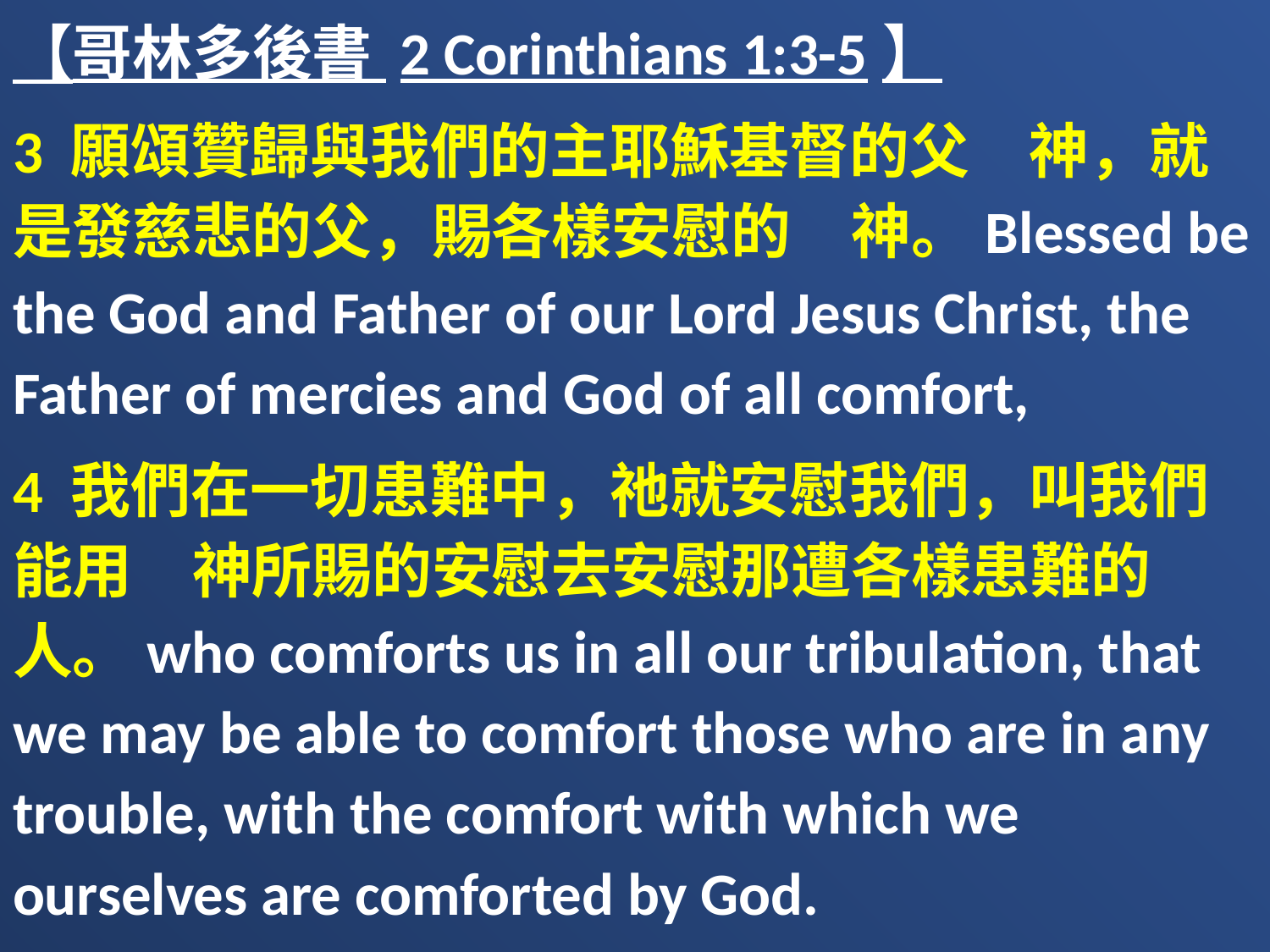

【哥林多後書 2 Corinthians 1:3-5】
3 願頌贊歸與我們的主耶穌基督的父　神，就是發慈悲的父，賜各樣安慰的　神。Blessed be the God and Father of our Lord Jesus Christ, the Father of mercies and God of all comfort,
4 我們在一切患難中，祂就安慰我們，叫我們能用　神所賜的安慰去安慰那遭各樣患難的人。who comforts us in all our tribulation, that we may be able to comfort those who are in any trouble, with the comfort with which we ourselves are comforted by God.